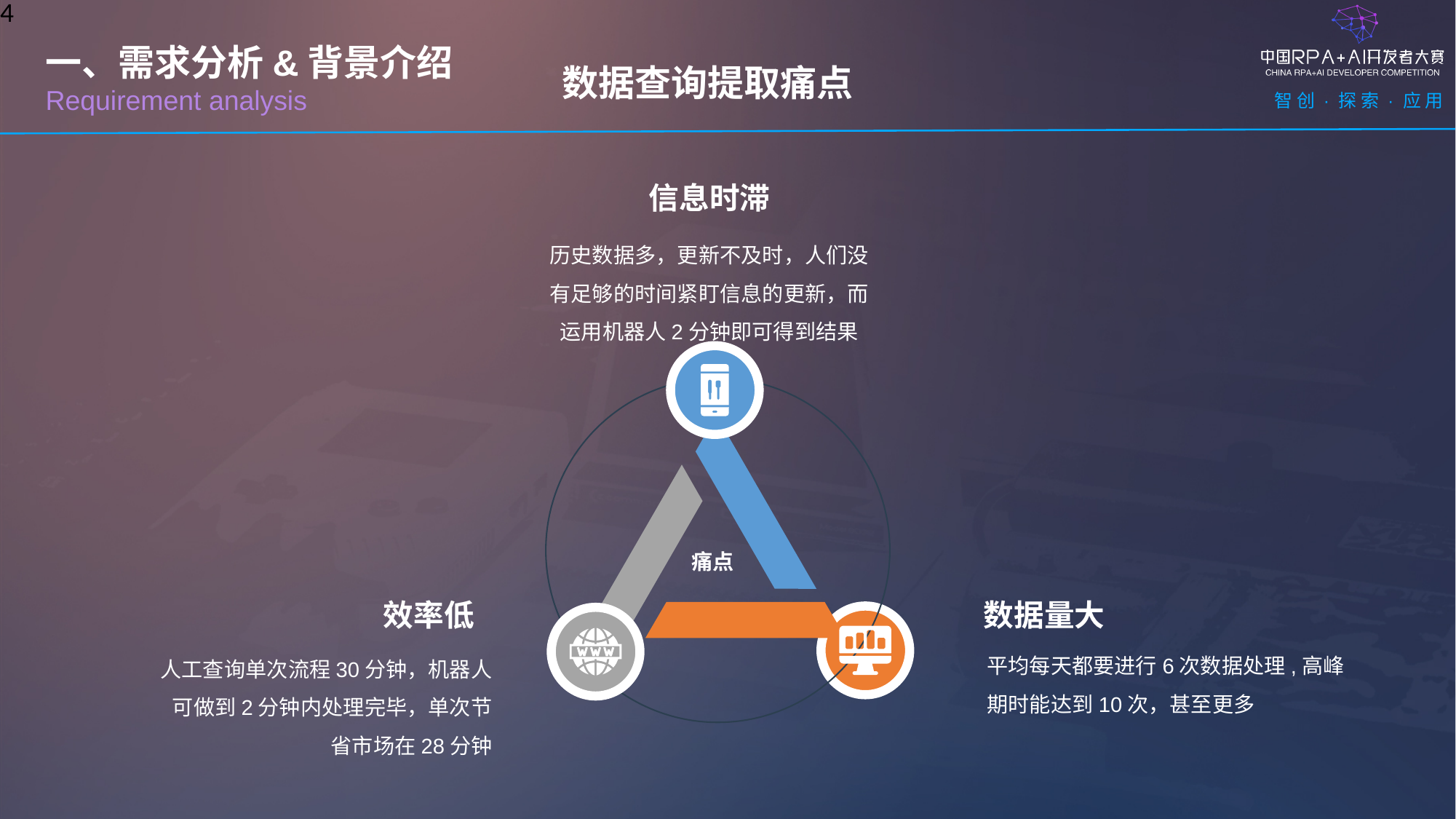

4
数据查询提取痛点
一、需求分析&背景介绍
Requirement analysis
信息时滞
历史数据多，更新不及时，人们没有足够的时间紧盯信息的更新，而运用机器人2分钟即可得到结果

痛点

效率低
数据量大
平均每天都要进行6次数据处理,高峰期时能达到10次，甚至更多
人工查询单次流程30分钟，机器人可做到2分钟内处理完毕，单次节省市场在28分钟